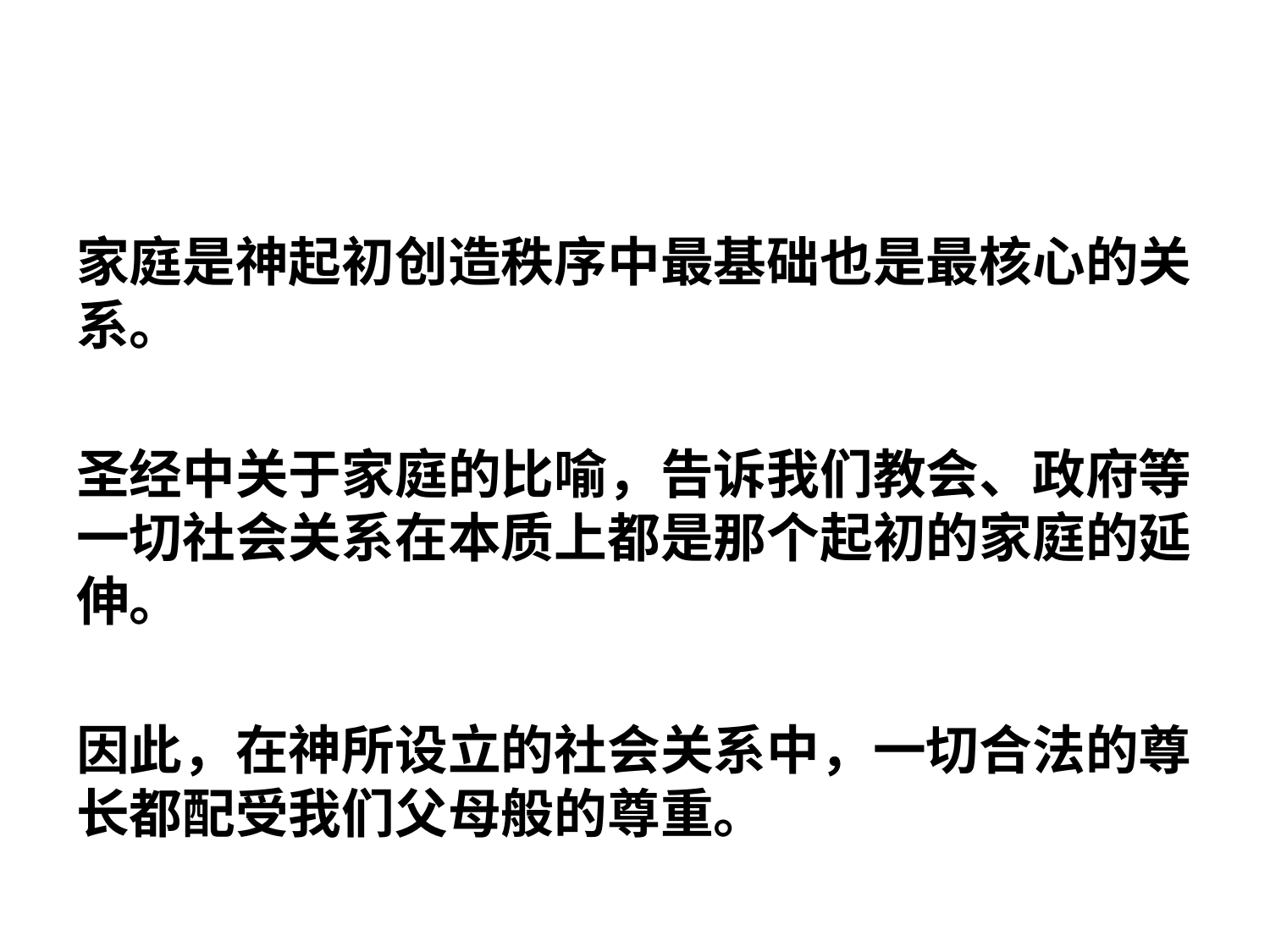

#
家庭是神起初创造秩序中最基础也是最核心的关系。

圣经中关于家庭的比喻，告诉我们教会、政府等一切社会关系在本质上都是那个起初的家庭的延伸。

因此，在神所设立的社会关系中，一切合法的尊长都配受我们父母般的尊重。